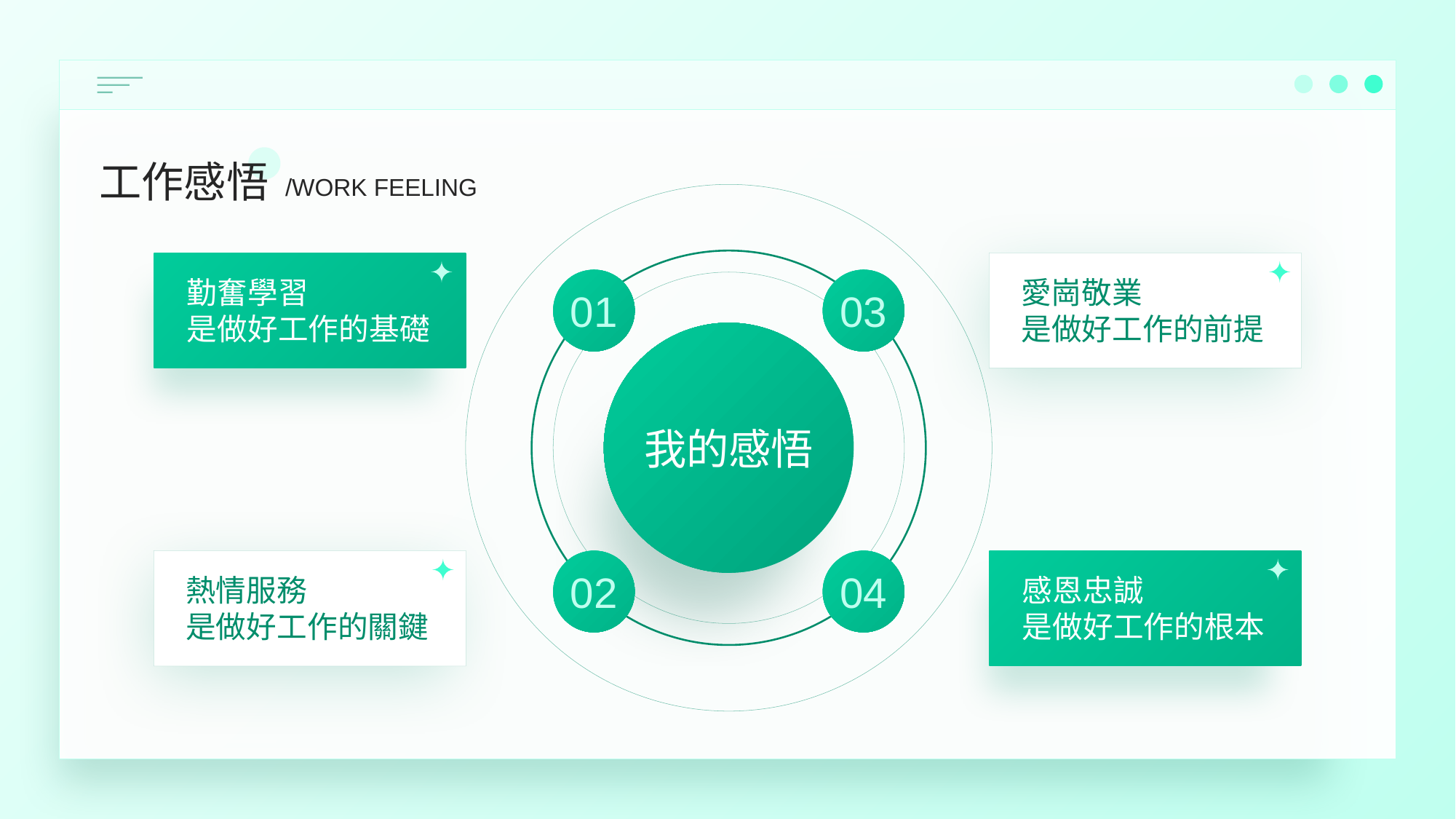

工作感悟
/WORK FEELING

勤奮學習
是做好工作的基礎

愛崗敬業
01
03

是做好工作的前提
我的感悟

熱情服務
是做好工作的關鍵
02
04

感恩忠誠
是做好工作的根本